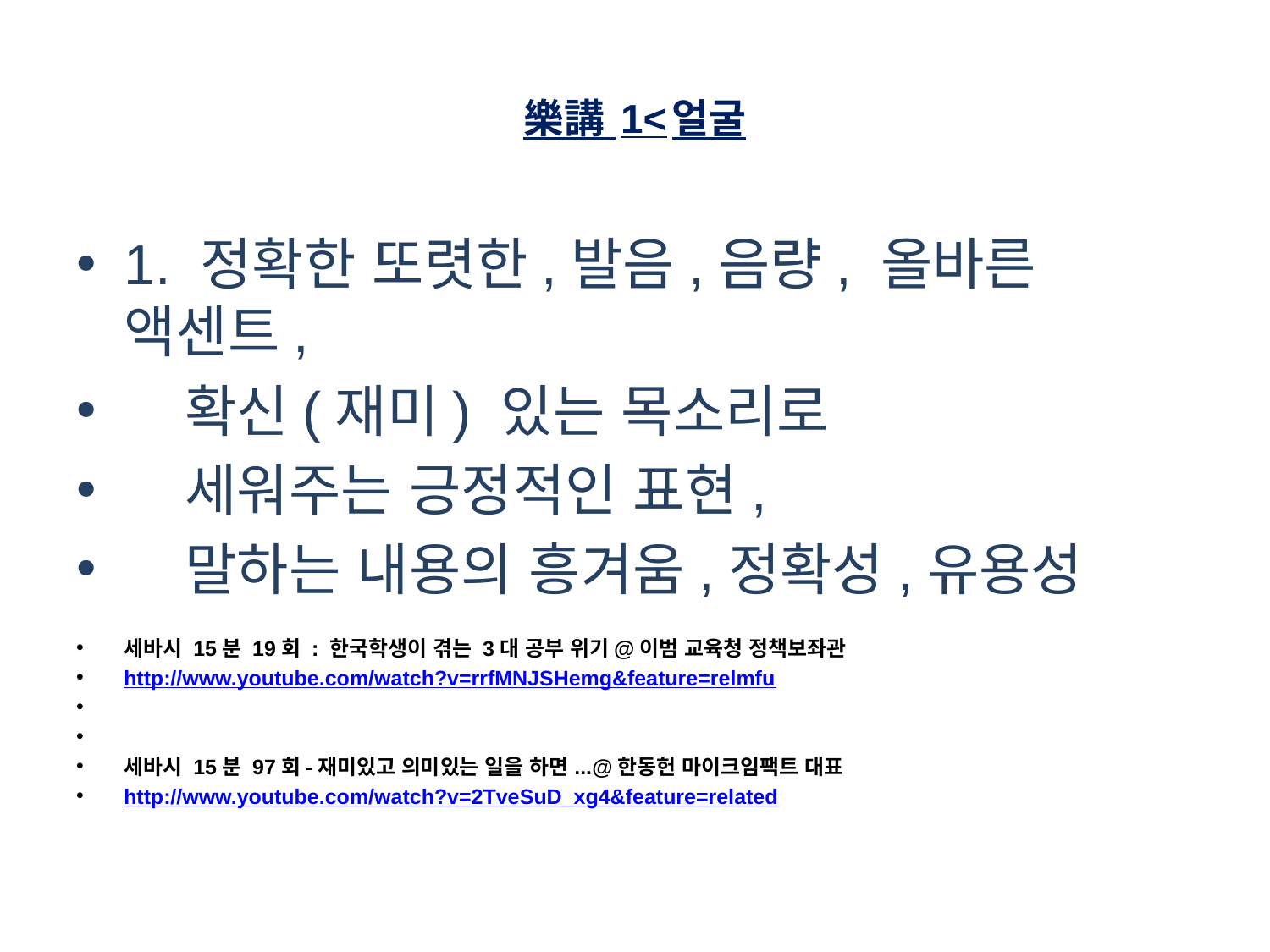

# 樂講 1<얼굴
1. 정확한 또렷한,발음,음량, 올바른 액센트,
   확신(재미) 있는 목소리로
   세워주는 긍정적인 표현,
   말하는 내용의 흥겨움,정확성,유용성

세바시 15분 19회 : 한국학생이 겪는 3대 공부 위기@이범 교육청 정책보좌관
http://www.youtube.com/watch?v=rrfMNJSHemg&feature=relmfu

세바시 15분 97회-재미있고 의미있는 일을 하면...@한동헌 마이크임팩트 대표
http://www.youtube.com/watch?v=2TveSuD_xg4&feature=related